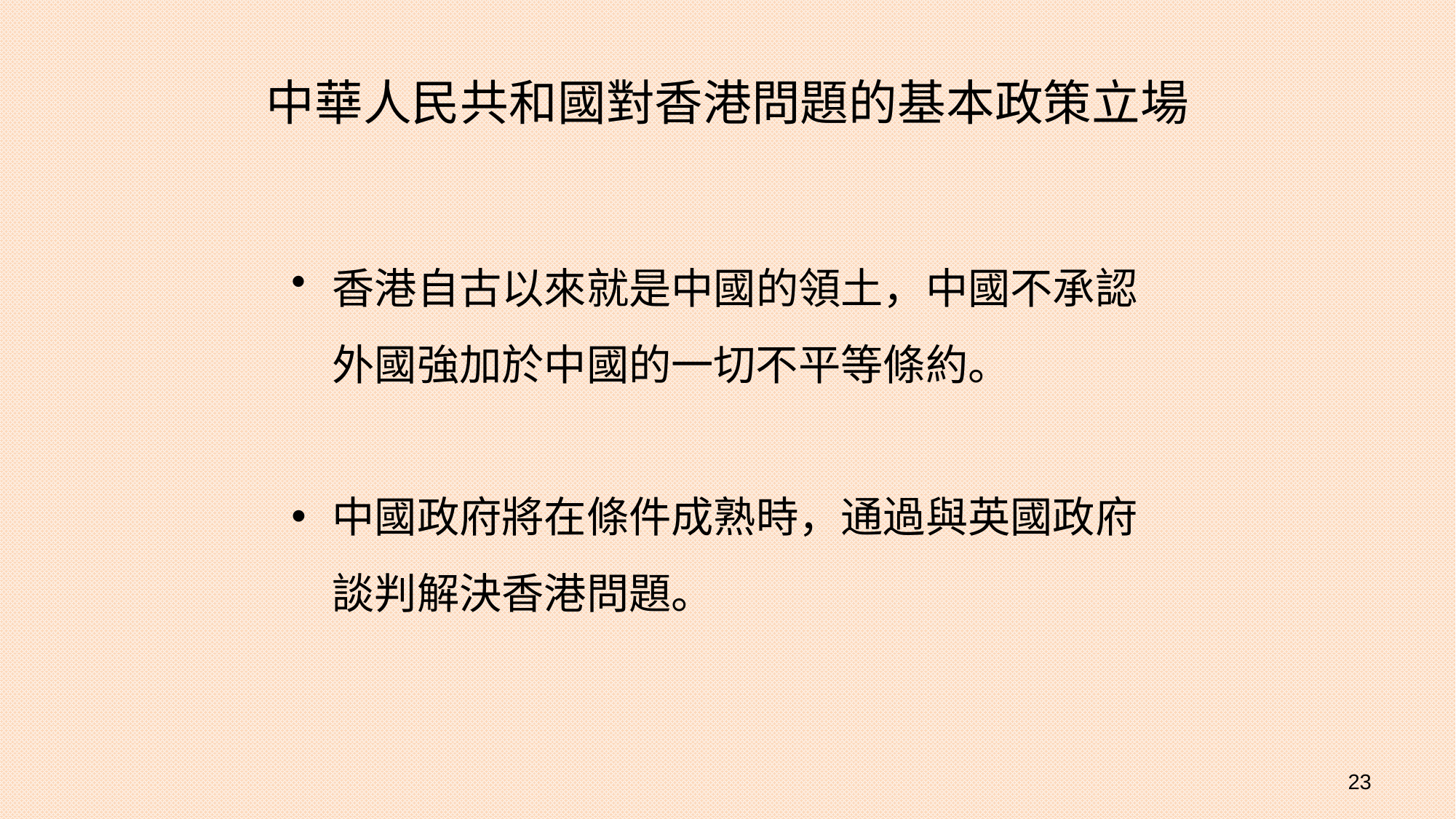

# 中華人民共和國對香港問題的基本政策立場
香港自古以來就是中國的領土，中國不承認外國強加於中國的一切不平等條約。

中國政府將在條件成熟時，通過與英國政府談判解決香港問題。
23